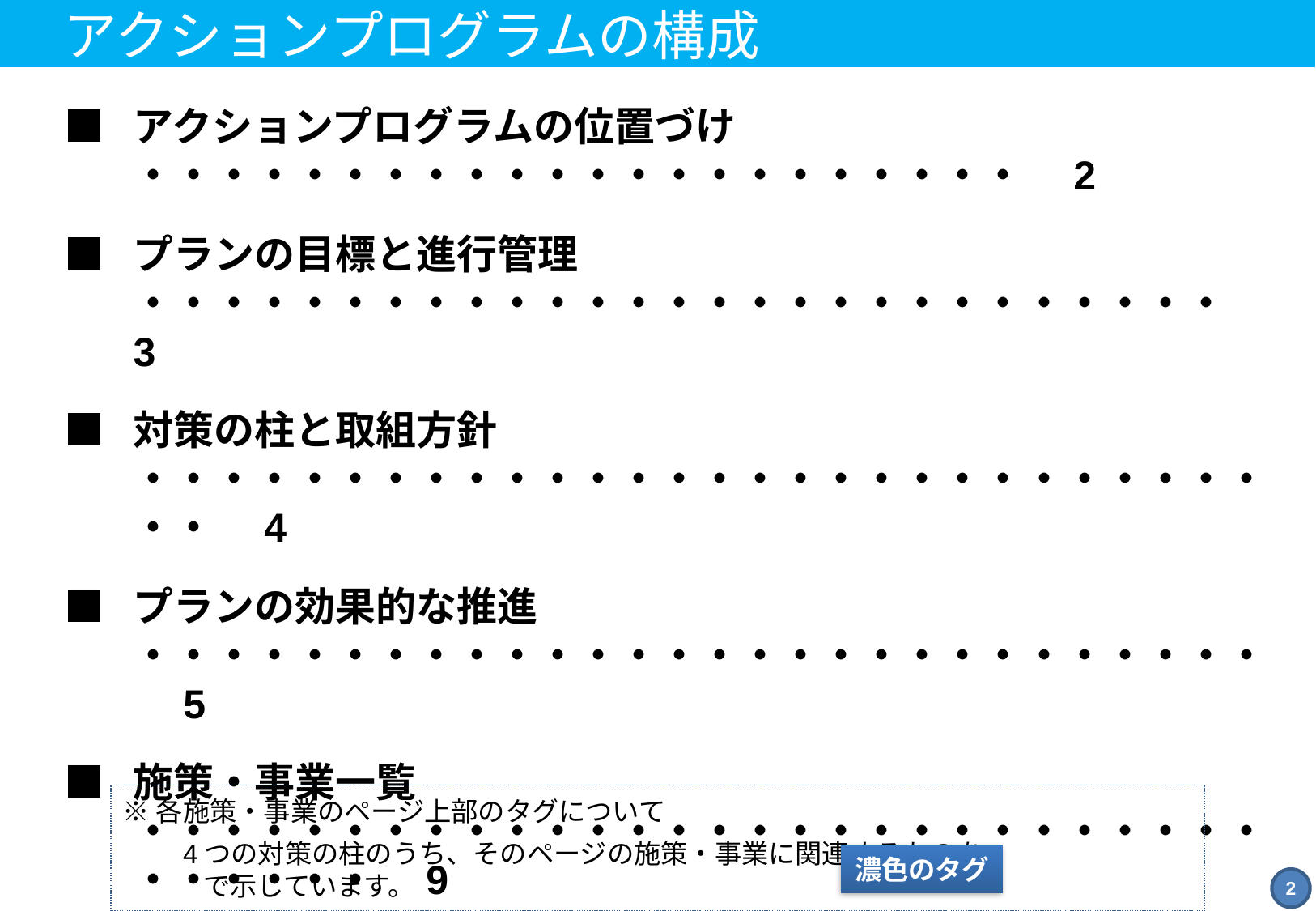

アクションプログラムの構成
■	アクションプログラムの位置づけ	・・・・・・・・・・・・・・・・・・・・・・　2
■	プランの目標と進行管理	・・・・・・・・・・・・・・・・・・・・・・・・・・・　3
■	対策の柱と取組方針	・・・・・・・・・・・・・・・・・・・・・・・・・・・・・・　4
■	プランの効果的な推進	・・・・・・・・・・・・・・・・・・・・・・・・・・・・　5
■	施策・事業一覧	・・・・・・・・・・・・・・・・・・・・・・・・・・・・・・・・・・　9
①	再生可能エネルギーの普及拡大	・・・・・・・・・・・・・・・・・・・・・・・・・・・・・・　9
②	エネルギー効率の向上	・・・・・・・・・・・・・・・・・・・・・・・・・・・・・・・・・・・・・・　10
③	レジリエンスと電力需給調整力の強化	・・・・・・・・・・・・・・・・・・・・・・・・・・　11
④	エネルギー関連産業の振興とあらゆる分野の企業の持続的成長	・・・・・・　12
■	各施策・事業	・・・・・・・・・・・・・・・・・・・・・・・・・・・・・・・・　13～
※各施策・事業のページ上部のタグについて
　　4つの対策の柱のうち、そのページの施策・事業に関連するものを　　　　　　　　　　で示しています。
濃色のタグ
2